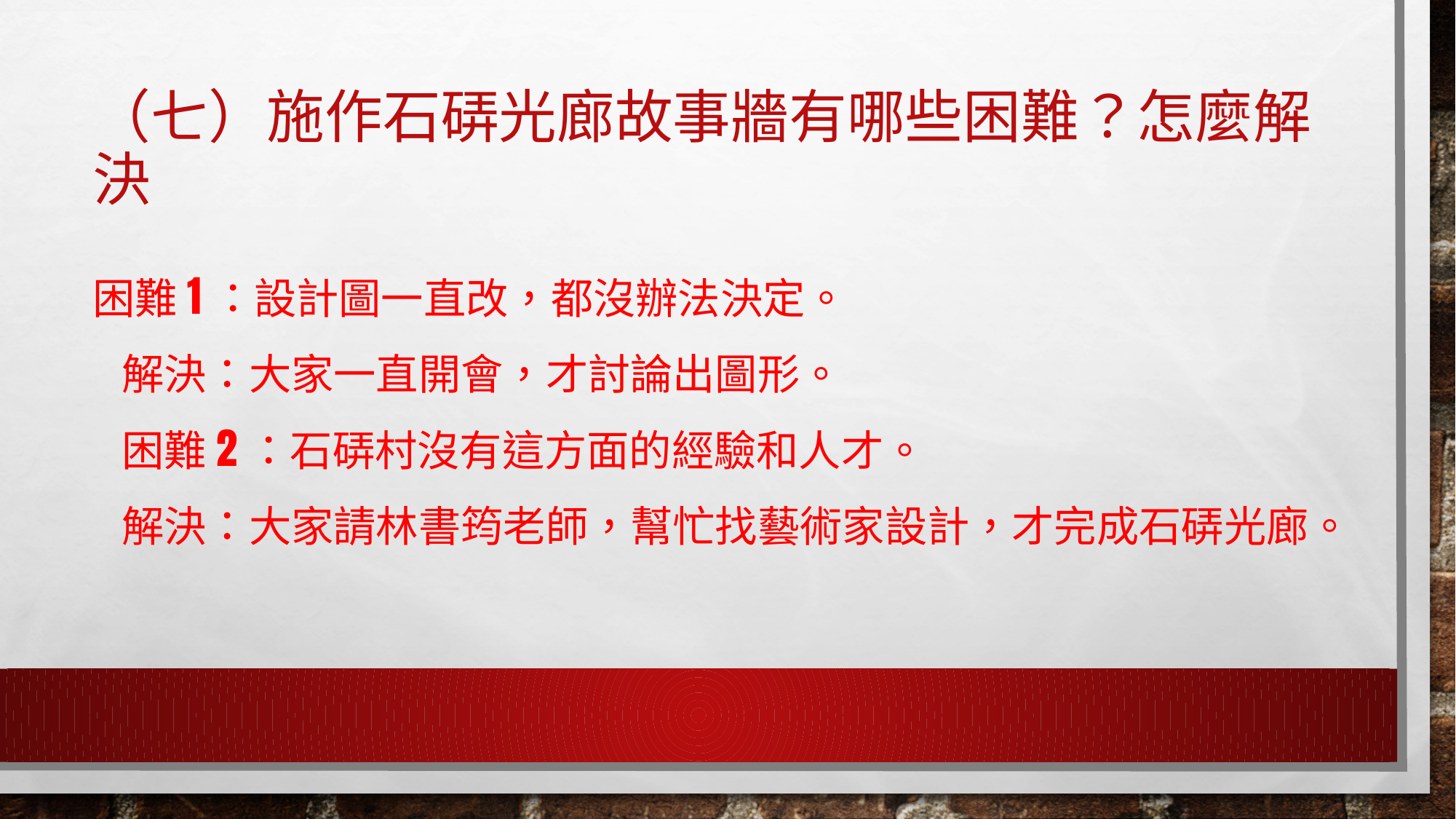

# （七）施作石硦光廊故事牆有哪些困難？怎麼解決
困難1：設計圖一直改，都沒辦法決定。
  解決：大家一直開會，才討論出圖形。
  困難2：石硦村沒有這方面的經驗和人才。
  解決：大家請林書筠老師，幫忙找藝術家設計，才完成石硦光廊。